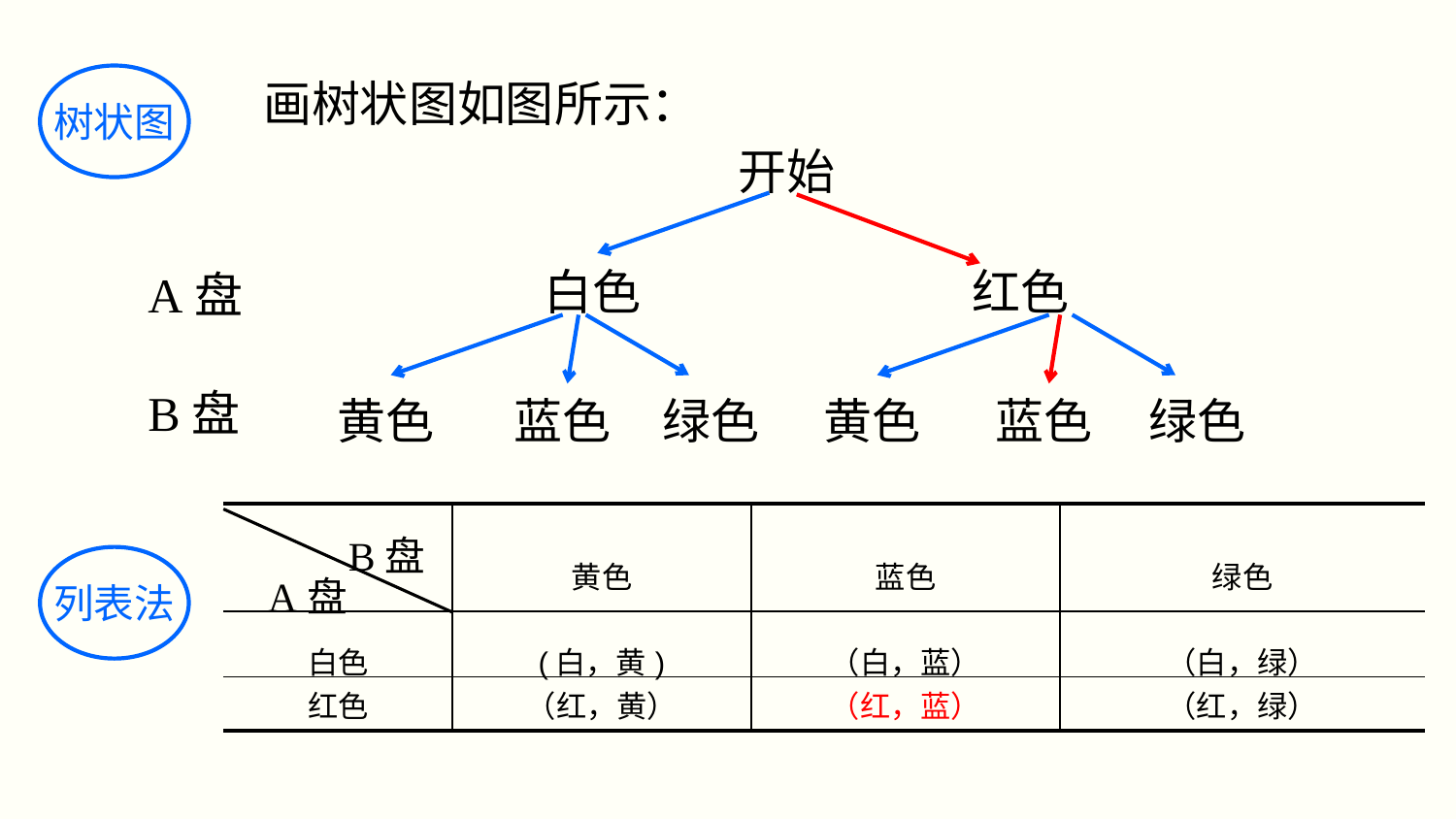

树状图
画树状图如图所示：
开始

白色
红色
A盘

B盘
黄色
蓝色
绿色
黄色
蓝色
绿色
|  | 黄色 | 蓝色 | 绿色 |
| --- | --- | --- | --- |
| 白色 | (白，黄) | （白，蓝） | （白，绿） |
| 红色 | （红，黄） | （红，蓝） | （红，绿） |

B盘
列表法
A盘